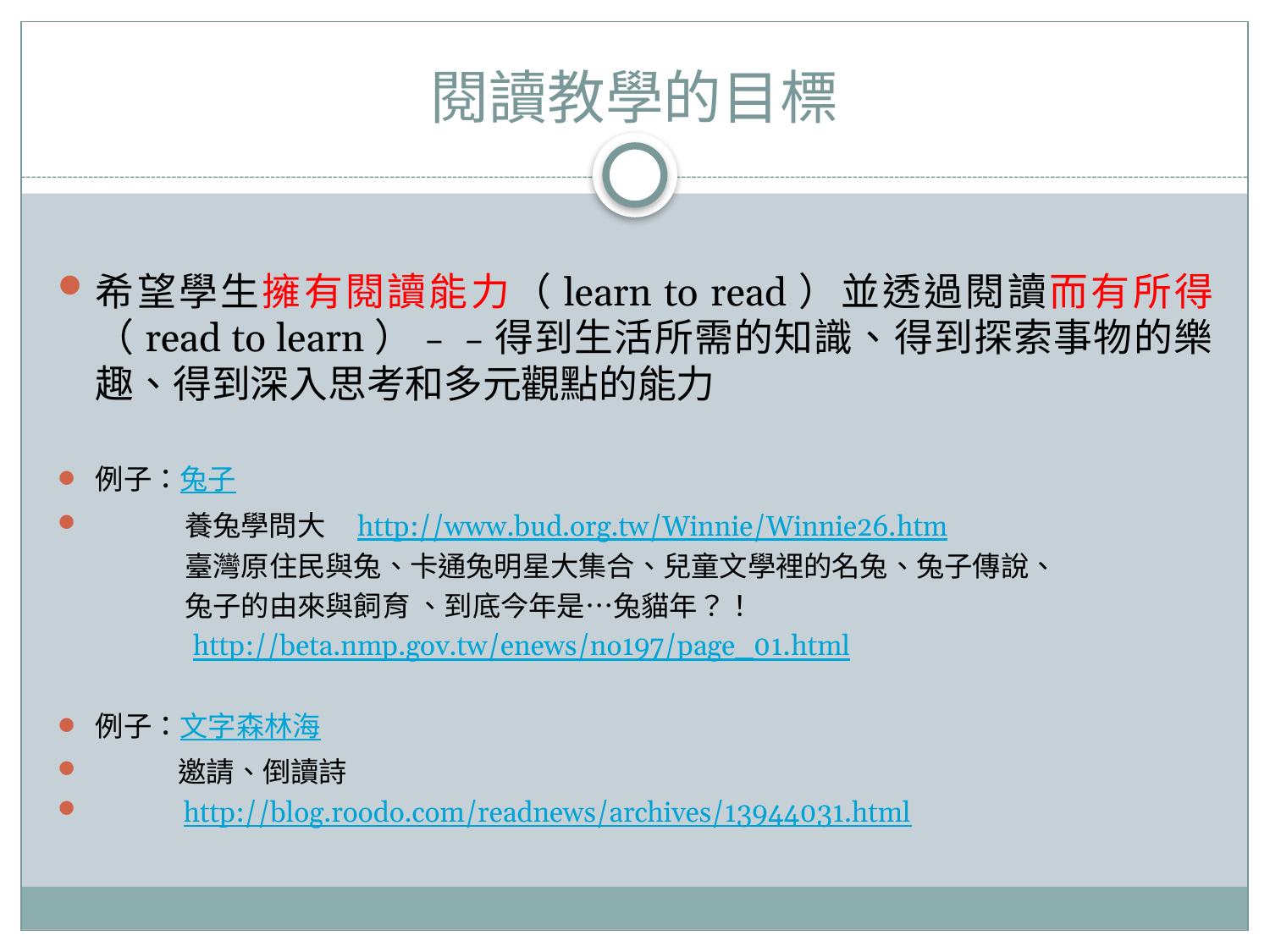

# 閱讀教學的目標

希望學生擁有閱讀能力（learn to read）並透過閱讀而有所得（read to learn）﹣﹣得到生活所需的知識、得到探索事物的樂趣、得到深入思考和多元觀點的能力

例子：兔子
             養兔學問大    http://www.bud.org.tw/Winnie/Winnie26.htm
                   臺灣原住民與兔、卡通兔明星大集合、兒童文學裡的名兔、兔子傳說、
                   兔子的由來與飼育 、到底今年是…兔貓年？！
                    http://beta.nmp.gov.tw/enews/no197/page_01.html

例子：文字森林海
            邀請、倒讀詩
             http://blog.roodo.com/readnews/archives/13944031.html